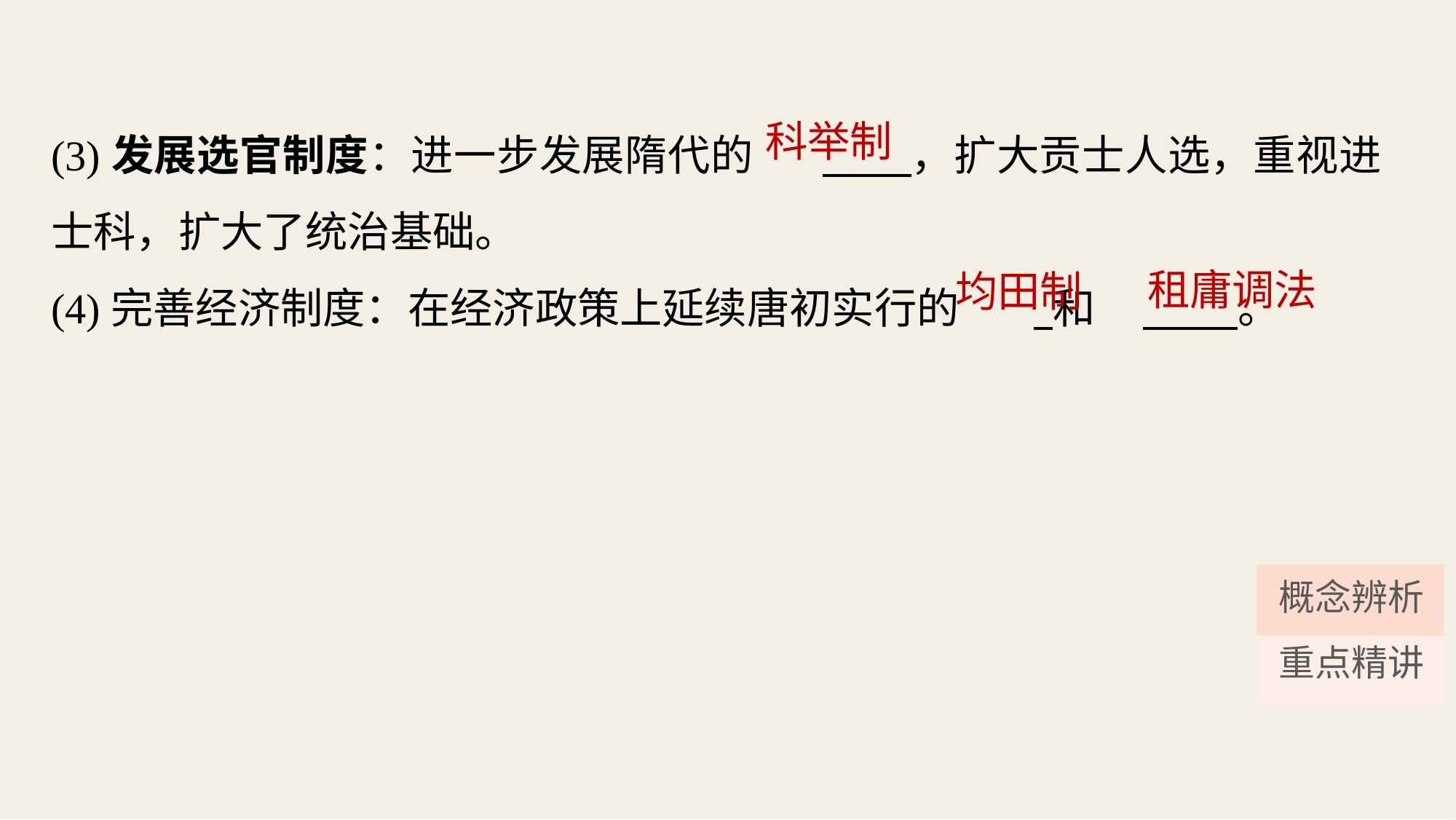

(3)发展选官制度：进一步发展隋代的	         ，扩大贡士人选，重视进士科，扩大了统治基础。
(4)完善经济制度：在经济政策上延续唐初实行的	  和	          。
科举制
租庸调法
均田制
|  |
| --- |
|  |
概念辨析
重点精讲